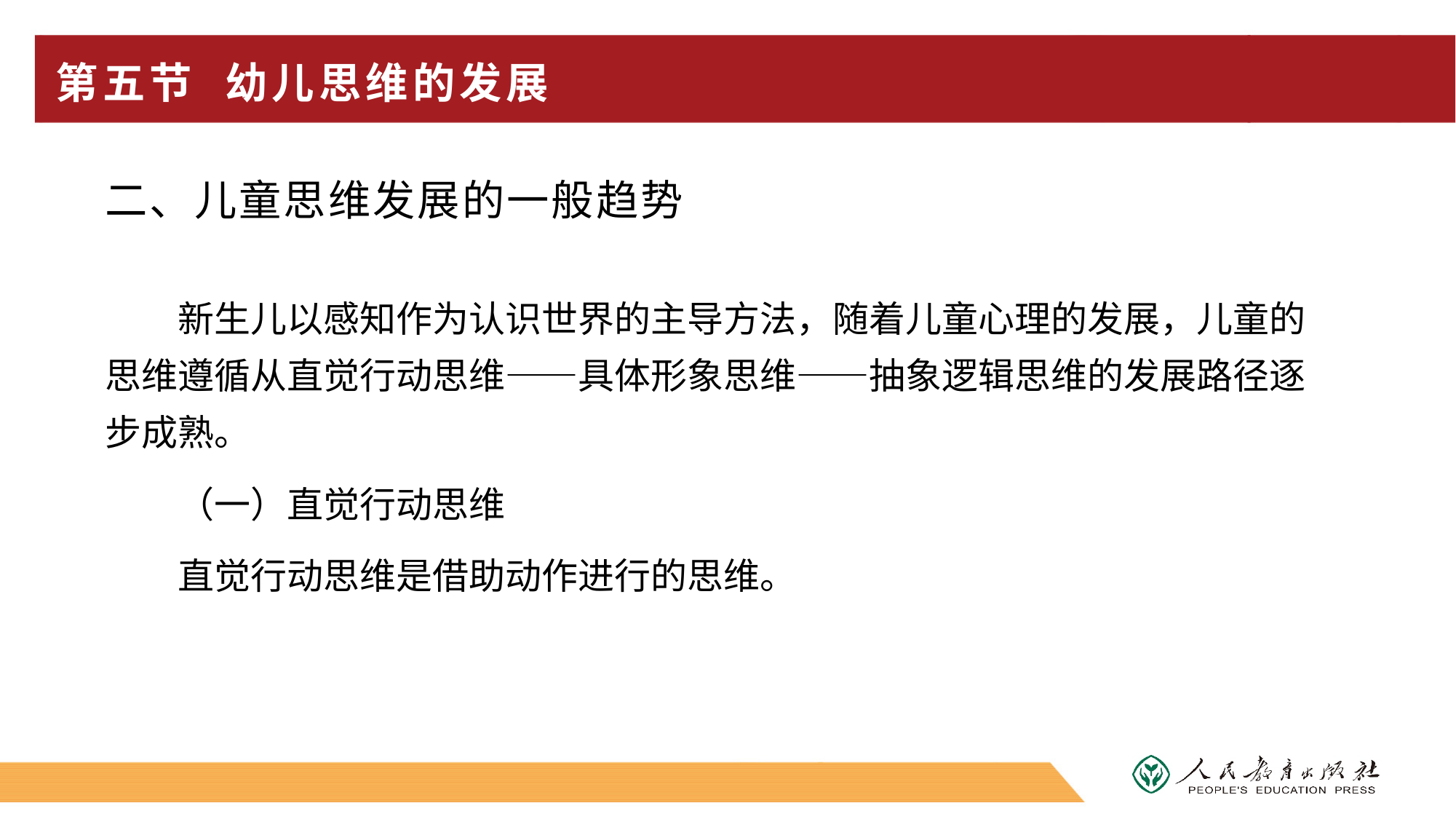

# 第五节  幼儿思维的发展
二、儿童思维发展的一般趋势
新生儿以感知作为认识世界的主导方法，随着儿童心理的发展，儿童的思维遵循从直觉行动思维——具体形象思维——抽象逻辑思维的发展路径逐步成熟。
（一）直觉行动思维
直觉行动思维是借助动作进行的思维。